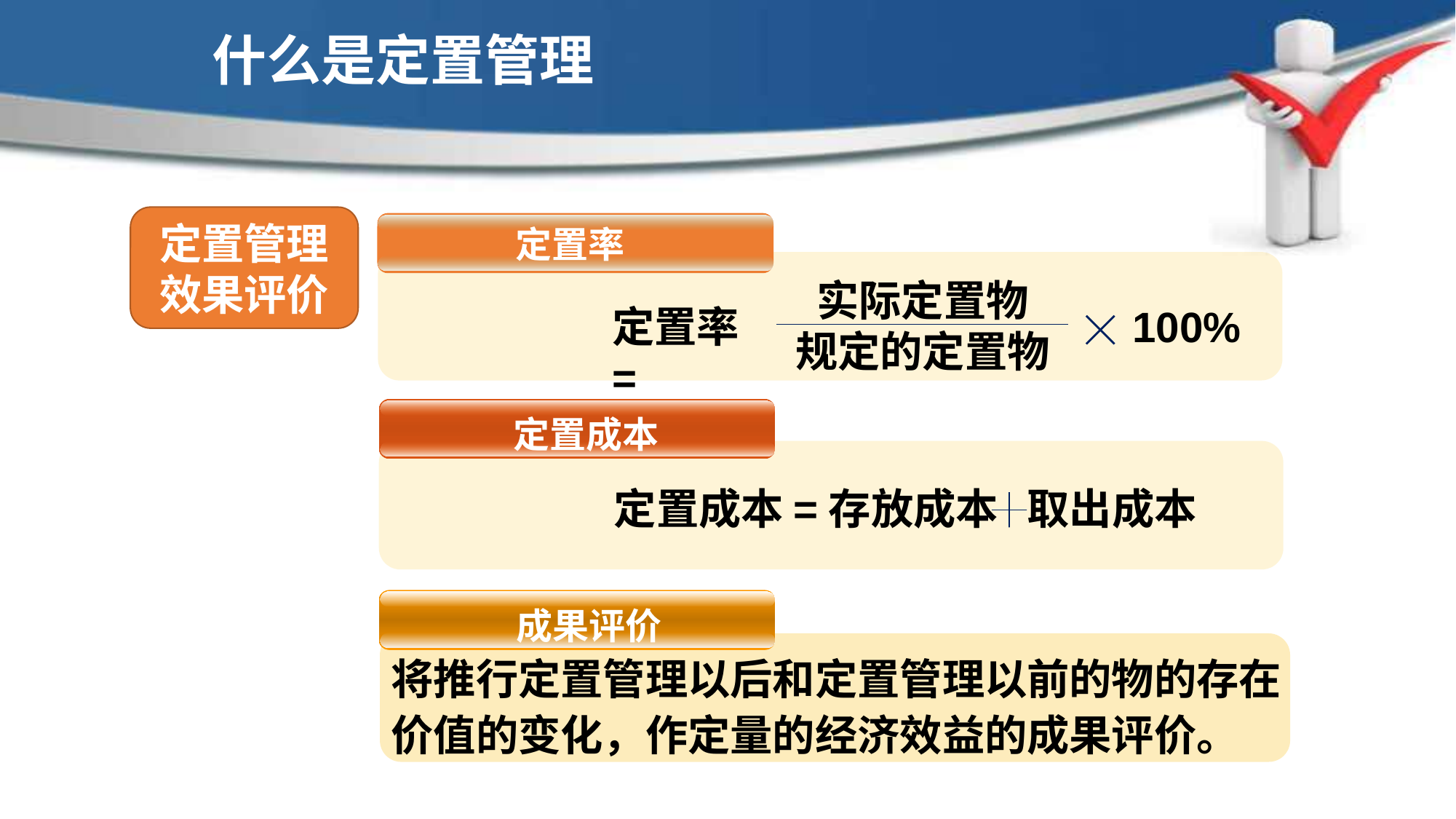

什么是定置管理
定置管理效果评价

定置率

定置率=
100%
实际定置物
规定的定置物

定置成本

定置成本=存放成本   取出成本

现场6S定置管理

成果评价

将推行定置管理以后和定置管理以前的物的存在价值的变化，作定量的经济效益的成果评价。